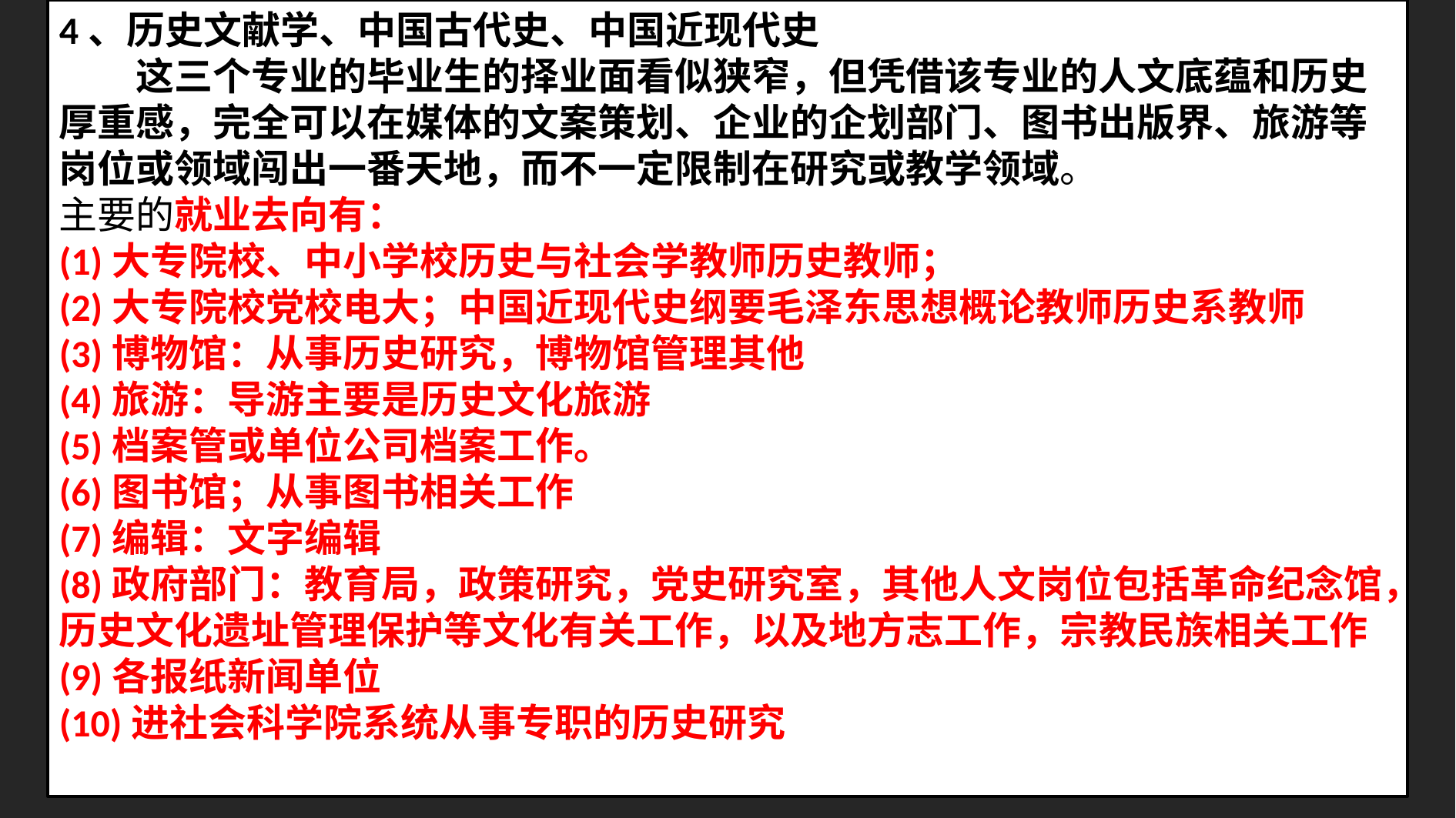

4、历史文献学、中国古代史、中国近现代史
　　这三个专业的毕业生的择业面看似狭窄，但凭借该专业的人文底蕴和历史厚重感，完全可以在媒体的文案策划、企业的企划部门、图书出版界、旅游等岗位或领域闯出一番天地，而不一定限制在研究或教学领域。
主要的就业去向有：
(1)大专院校、中小学校历史与社会学教师历史教师；
(2)大专院校党校电大；中国近现代史纲要毛泽东思想概论教师历史系教师
(3)博物馆：从事历史研究，博物馆管理其他
(4)旅游：导游主要是历史文化旅游
(5)档案管或单位公司档案工作。
(6)图书馆；从事图书相关工作
(7)编辑：文字编辑
(8)政府部门：教育局，政策研究，党史研究室，其他人文岗位包括革命纪念馆，历史文化遗址管理保护等文化有关工作，以及地方志工作，宗教民族相关工作
(9)各报纸新闻单位
(10)进社会科学院系统从事专职的历史研究